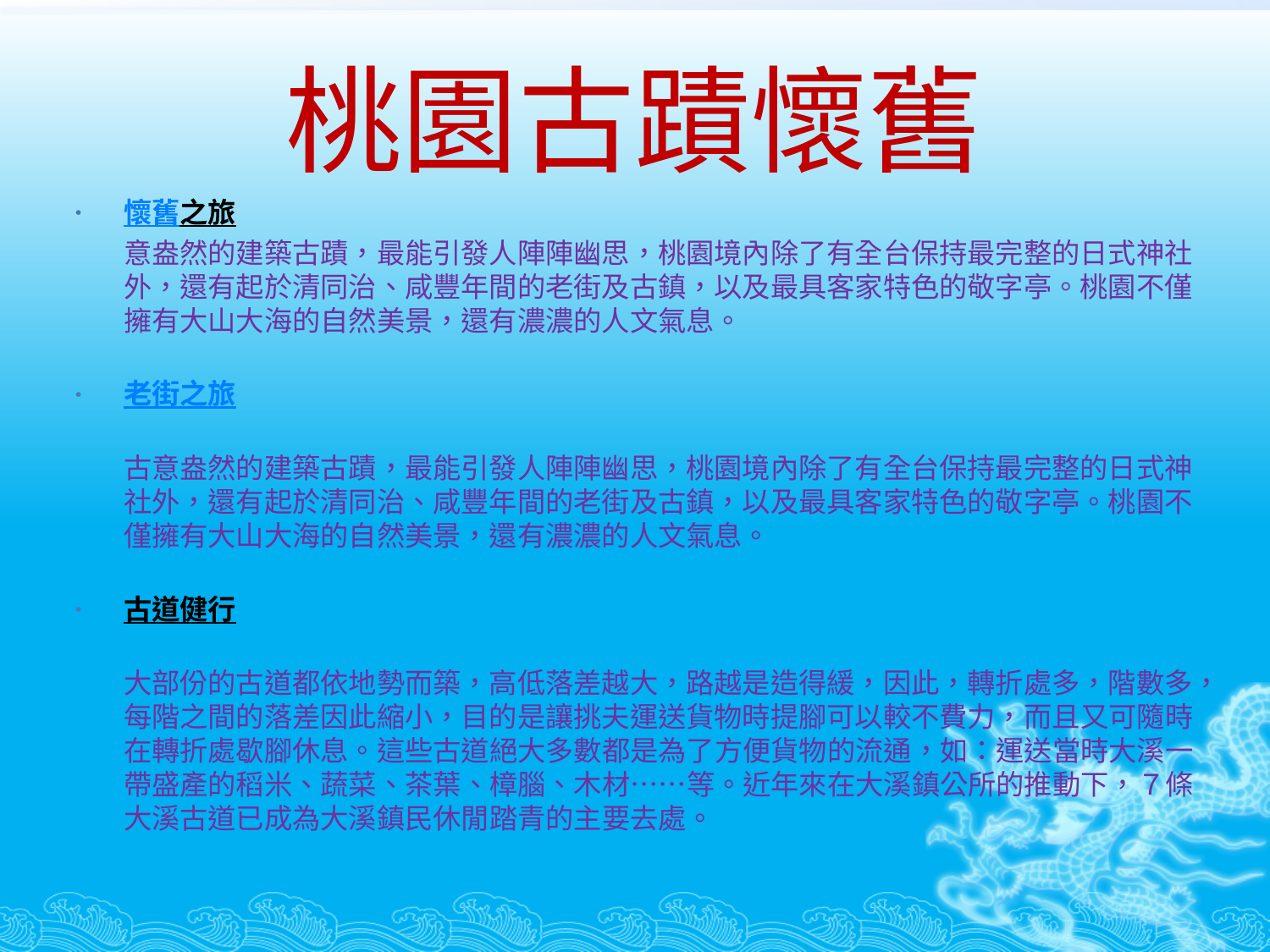

# 桃園古蹟懷舊
懷舊之旅
意盎然的建築古蹟，最能引發人陣陣幽思，桃園境內除了有全台保持最完整的日式神社外，還有起於清同治、咸豐年間的老街及古鎮，以及最具客家特色的敬字亭。桃園不僅擁有大山大海的自然美景，還有濃濃的人文氣息。
老街之旅
古意盎然的建築古蹟，最能引發人陣陣幽思，桃園境內除了有全台保持最完整的日式神社外，還有起於清同治、咸豐年間的老街及古鎮，以及最具客家特色的敬字亭。桃園不僅擁有大山大海的自然美景，還有濃濃的人文氣息。
古道健行
大部份的古道都依地勢而築，高低落差越大，路越是造得緩，因此，轉折處多，階數多，每階之間的落差因此縮小，目的是讓挑夫運送貨物時提腳可以較不費力，而且又可隨時在轉折處歇腳休息。這些古道絕大多數都是為了方便貨物的流通，如：運送當時大溪一帶盛產的稻米、蔬菜、茶葉、樟腦、木材……等。近年來在大溪鎮公所的推動下，７條大溪古道已成為大溪鎮民休閒踏青的主要去處。